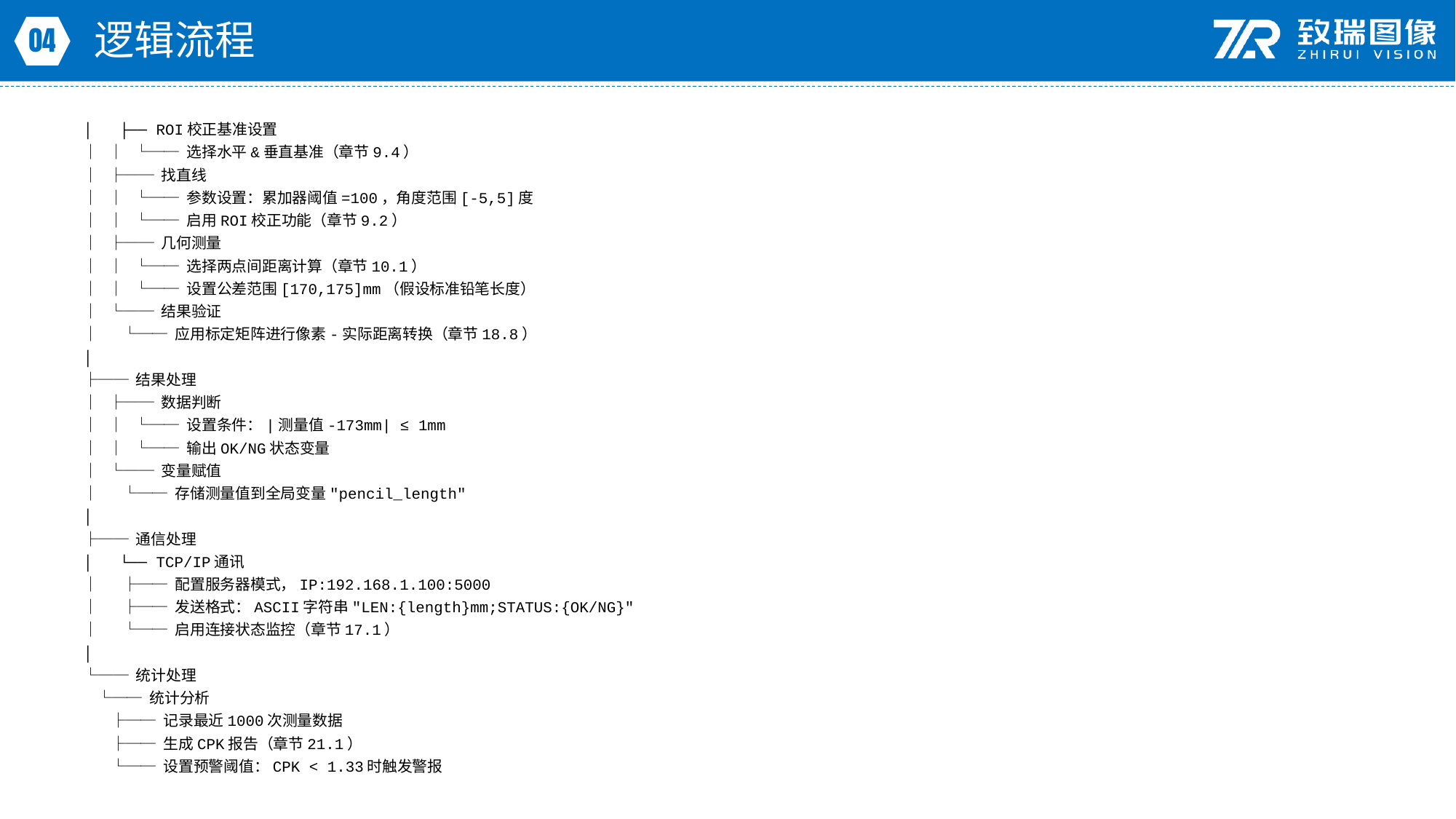

逻辑流程
04

│   ├── ROI校正基准设置
│   │   └── 选择水平&垂直基准（章节9.4）
│   ├── 找直线
│   │   └── 参数设置：累加器阈值=100，角度范围[-5,5]度
│   │   └── 启用ROI校正功能（章节9.2）
│   ├── 几何测量
│   │   └── 选择两点间距离计算（章节10.1）
│   │   └── 设置公差范围[170,175]mm（假设标准铅笔长度）
│   └── 结果验证
│       └── 应用标定矩阵进行像素-实际距离转换（章节18.8）
│
├── 结果处理
│   ├── 数据判断
│   │   └── 设置条件：|测量值-173mm| ≤ 1mm
│   │   └── 输出OK/NG状态变量
│   └── 变量赋值
│       └── 存储测量值到全局变量"pencil_length"
│
├── 通信处理
│   └── TCP/IP通讯
│       ├── 配置服务器模式，IP:192.168.1.100:5000
│       ├── 发送格式：ASCII字符串"LEN:{length}mm;STATUS:{OK/NG}"
│       └── 启用连接状态监控（章节17.1）
│
└── 统计处理
    └── 统计分析
        ├── 记录最近1000次测量数据
        ├── 生成CPK报告（章节21.1）
        └── 设置预警阈值：CPK < 1.33时触发警报